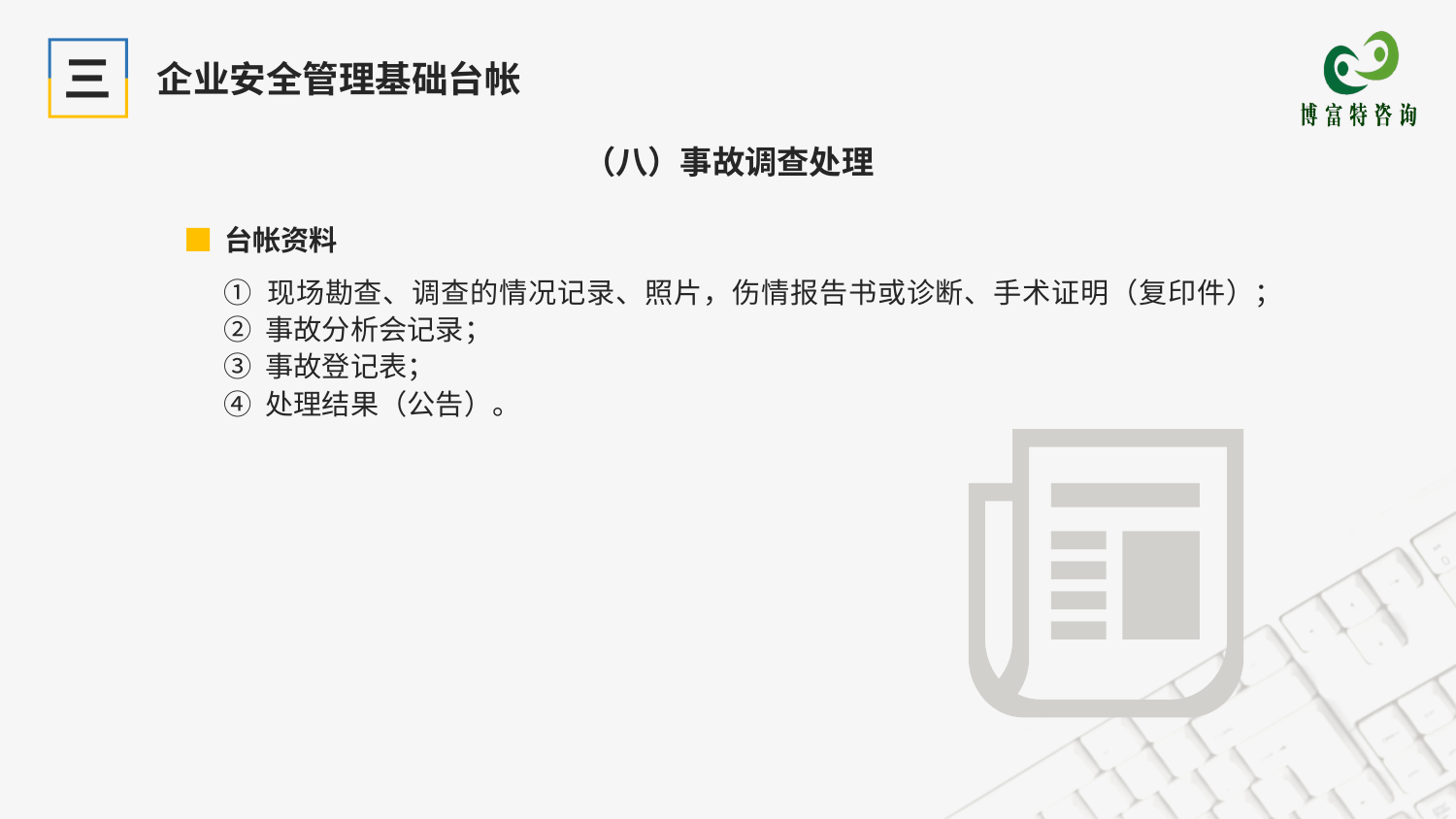

三
企业安全管理基础台帐
（八）事故调查处理
台帐资料

① 现场勘查、调查的情况记录、照片，伤情报告书或诊断、手术证明（复印件）；
② 事故分析会记录；
③ 事故登记表；
④ 处理结果（公告）。